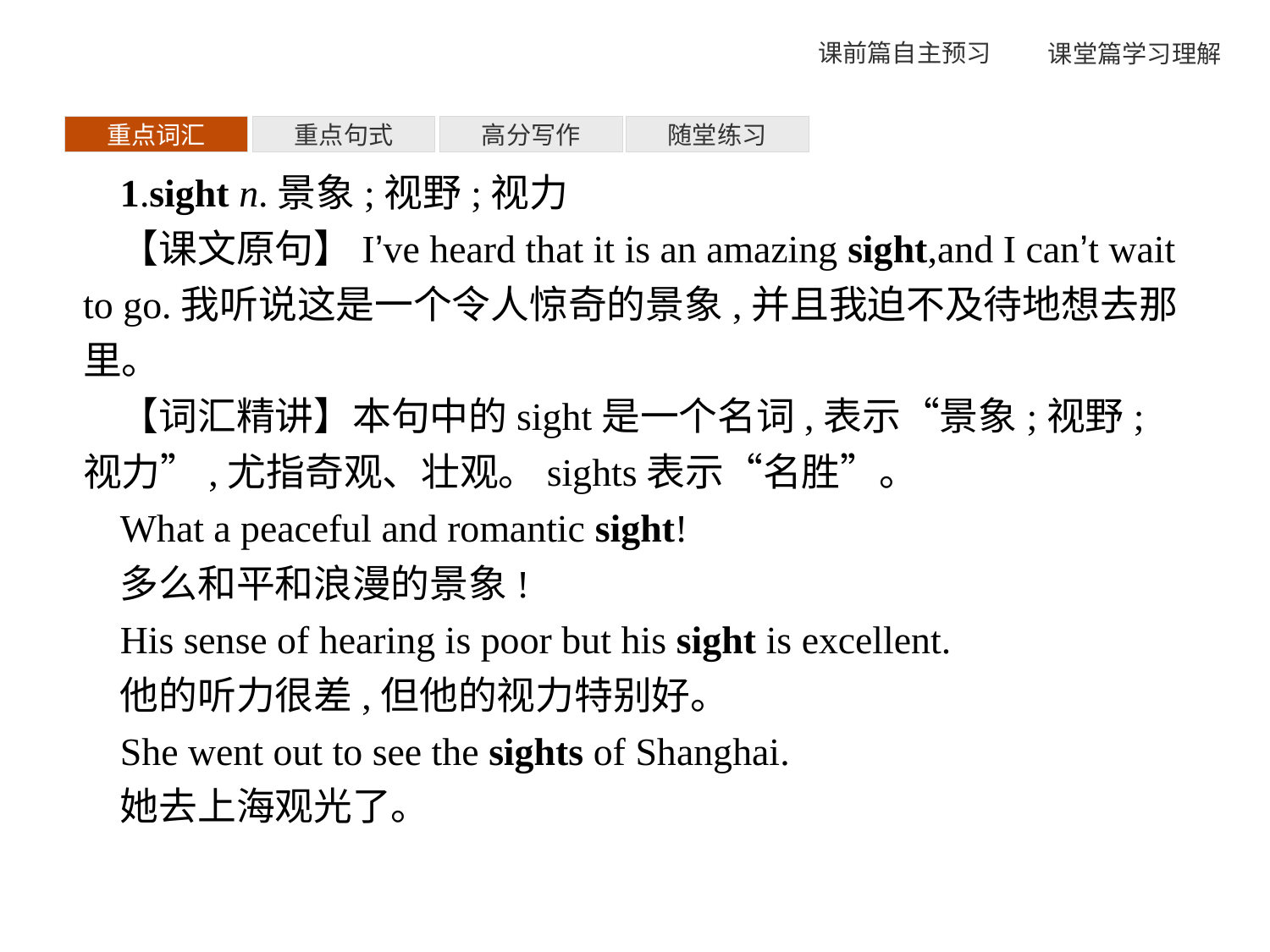

重点词汇
重点句式
高分写作
随堂练习
1.sight n.景象;视野;视力
【课文原句】I’ve heard that it is an amazing sight,and I can’t wait to go.我听说这是一个令人惊奇的景象,并且我迫不及待地想去那里。
【词汇精讲】本句中的sight是一个名词,表示“景象;视野;视力”,尤指奇观、壮观。sights表示“名胜”。
What a peaceful and romantic sight!
多么和平和浪漫的景象!
His sense of hearing is poor but his sight is excellent.
他的听力很差,但他的视力特别好。
She went out to see the sights of Shanghai.
她去上海观光了。